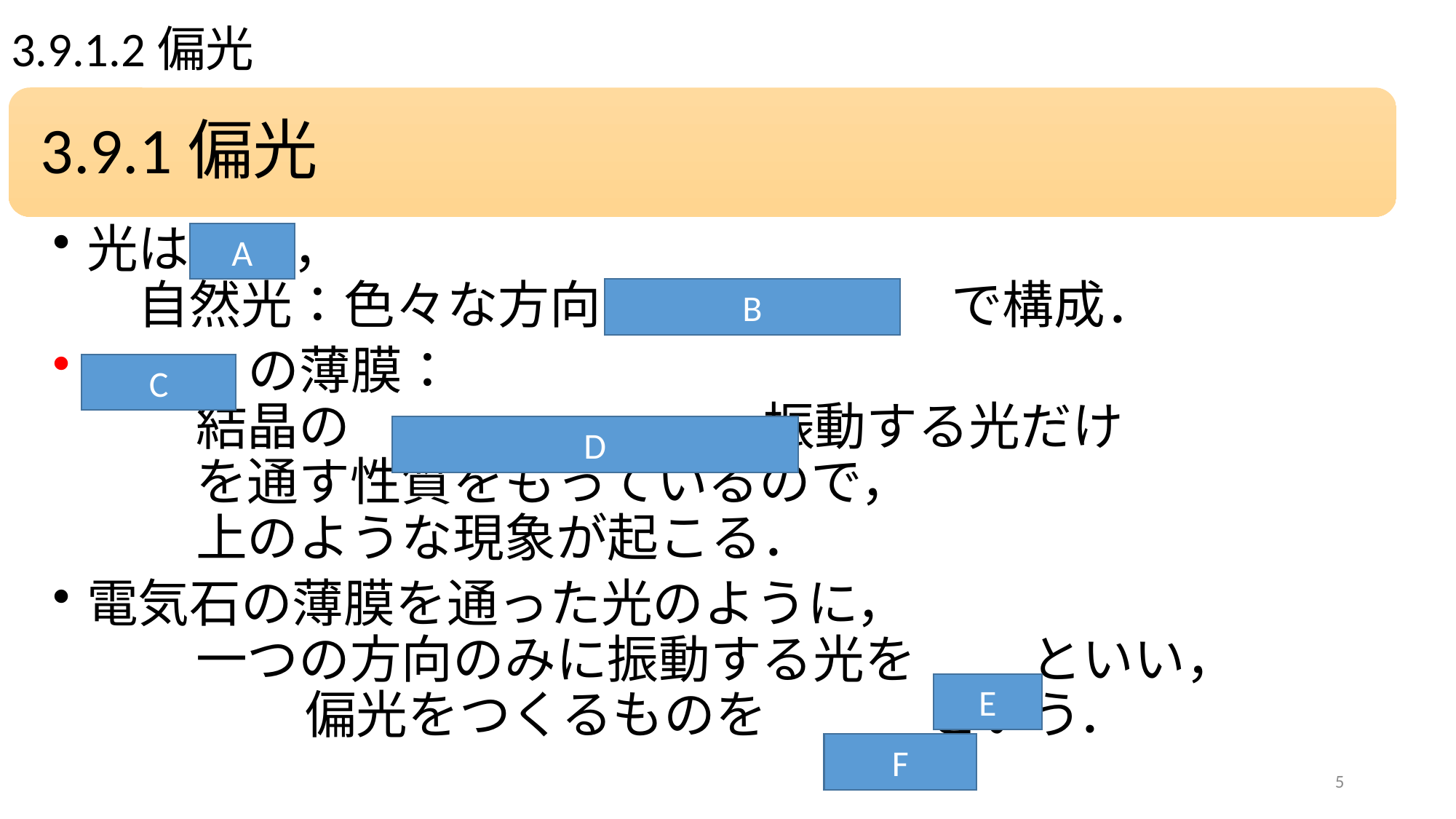

# 3.9.1.2偏光
3.9.1偏光
光は         ，
　自然光：色々な方向に                          で構成．
             の薄膜：
	結晶の                                    振動する光だけ
	を通す性質をもっているので，
	上のような現象が起こる．
電気石の薄膜を通った光のように，
	一つの方向のみに振動する光を          といい，
		偏光をつくるものを              という．
A
B
C
D
E
F
5